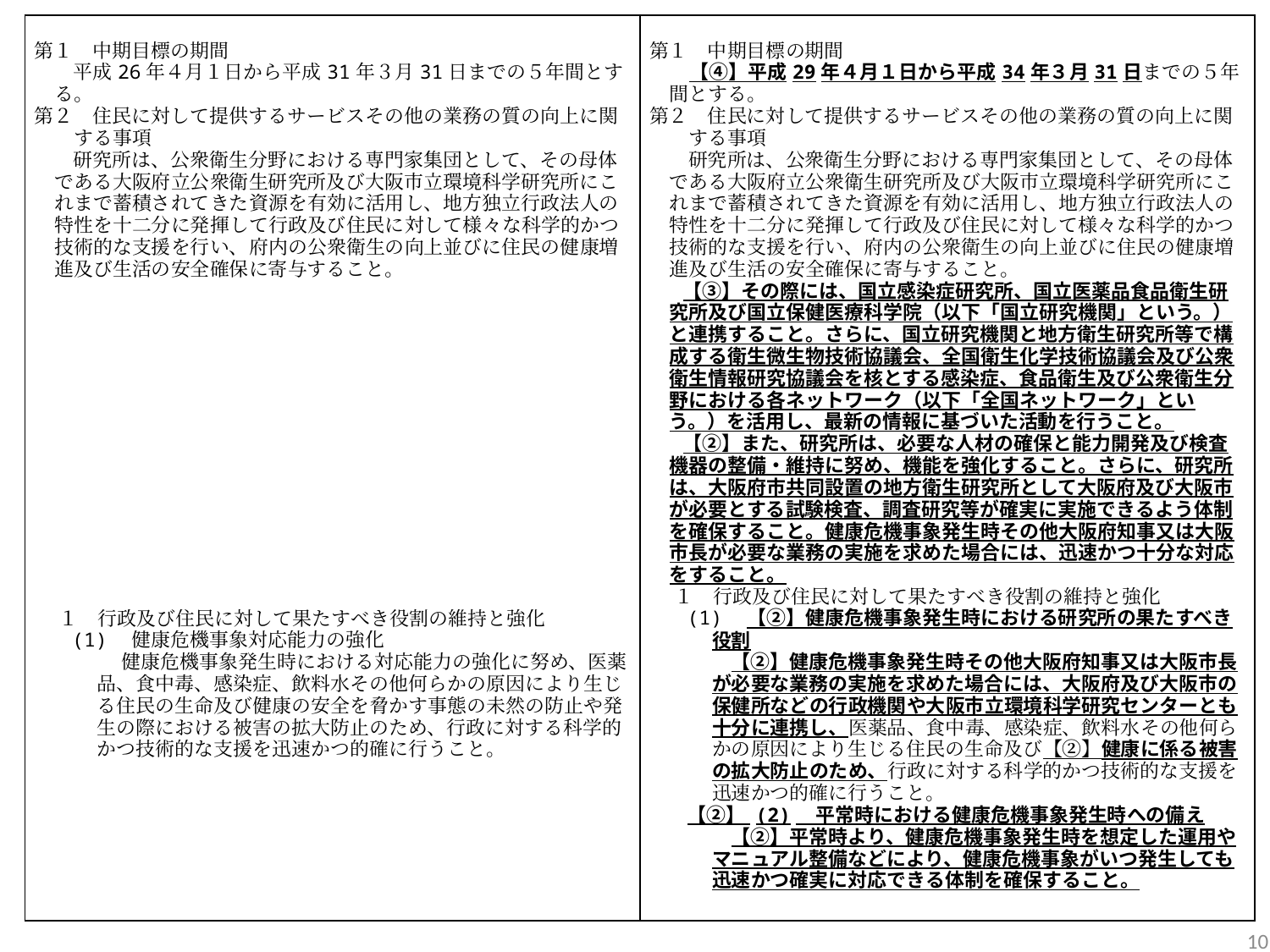

| 第１　中期目標の期間 　　平成26年４月１日から平成31年３月31日までの５年間とする。 第２　住民に対して提供するサービスその他の業務の質の向上に関　する事項 　　研究所は、公衆衛生分野における専門家集団として、その母体である大阪府立公衆衛生研究所及び大阪市立環境科学研究所にこれまで蓄積されてきた資源を有効に活用し、地方独立行政法人の特性を十二分に発揮して行政及び住民に対して様々な科学的かつ技術的な支援を行い、府内の公衆衛生の向上並びに住民の健康増進及び生活の安全確保に寄与すること。 １　行政及び住民に対して果たすべき役割の維持と強化 (1)　健康危機事象対応能力の強化 健康危機事象発生時における対応能力の強化に努め、医薬品、食中毒、感染症、飲料水その他何らかの原因により生じる住民の生命及び健康の安全を脅かす事態の未然の防止や発生の際における被害の拡大防止のため、行政に対する科学的かつ技術的な支援を迅速かつ的確に行うこと。 | 第１　中期目標の期間 【④】平成29年４月１日から平成34年３月31日までの５年間とする。 第２　住民に対して提供するサービスその他の業務の質の向上に関　する事項 　　研究所は、公衆衛生分野における専門家集団として、その母体である大阪府立公衆衛生研究所及び大阪市立環境科学研究所にこれまで蓄積されてきた資源を有効に活用し、地方独立行政法人の特性を十二分に発揮して行政及び住民に対して様々な科学的かつ技術的な支援を行い、府内の公衆衛生の向上並びに住民の健康増進及び生活の安全確保に寄与すること。 【③】その際には、国立感染症研究所、国立医薬品食品衛生研究所及び国立保健医療科学院（以下「国立研究機関」という。）と連携すること。さらに、国立研究機関と地方衛生研究所等で構成する衛生微生物技術協議会、全国衛生化学技術協議会及び公衆衛生情報研究協議会を核とする感染症、食品衛生及び公衆衛生分野における各ネットワーク（以下「全国ネットワーク」という。）を活用し、最新の情報に基づいた活動を行うこと。 【②】また、研究所は、必要な人材の確保と能力開発及び検査機器の整備・維持に努め、機能を強化すること。さらに、研究所は、大阪府市共同設置の地方衛生研究所として大阪府及び大阪市が必要とする試験検査、調査研究等が確実に実施できるよう体制を確保すること。健康危機事象発生時その他大阪府知事又は大阪市長が必要な業務の実施を求めた場合には、迅速かつ十分な対応をすること。 １　行政及び住民に対して果たすべき役割の維持と強化 (1)　【②】健康危機事象発生時における研究所の果たすべき役割 　【②】健康危機事象発生時その他大阪府知事又は大阪市長が必要な業務の実施を求めた場合には、大阪府及び大阪市の保健所などの行政機関や大阪市立環境科学研究センターとも十分に連携し、医薬品、食中毒、感染症、飲料水その他何らかの原因により生じる住民の生命及び【②】健康に係る被害の拡大防止のため、行政に対する科学的かつ技術的な支援を迅速かつ的確に行うこと。 【②】 (2)　平常時における健康危機事象発生時への備え 　【②】平常時より、健康危機事象発生時を想定した運用やマニュアル整備などにより、健康危機事象がいつ発生しても迅速かつ確実に対応できる体制を確保すること。 |
| --- | --- |
10